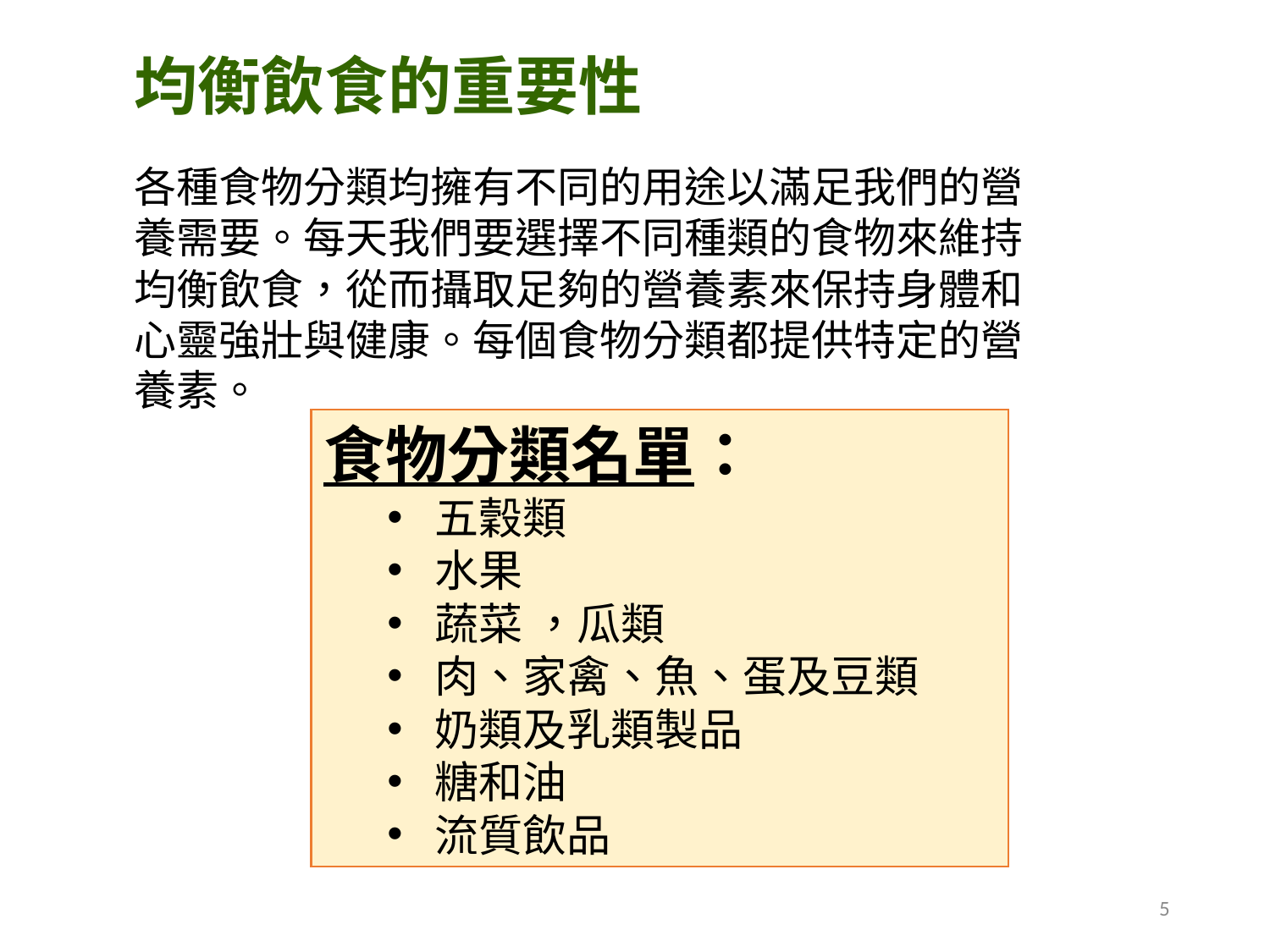

均衡飲食的重要性

各種食物分類均擁有不同的用途以滿足我們的營養需要。每天我們要選擇不同種類的食物來維持均衡飲食，從而攝取足夠的營養素來保持身體和心靈強壯與健康。每個食物分類都提供特定的營養素。
食物分類名單：
五穀類
水果
蔬菜 ，瓜類
肉、家禽、魚、蛋及豆類
奶類及乳類製品
糖和油
流質飲品
5